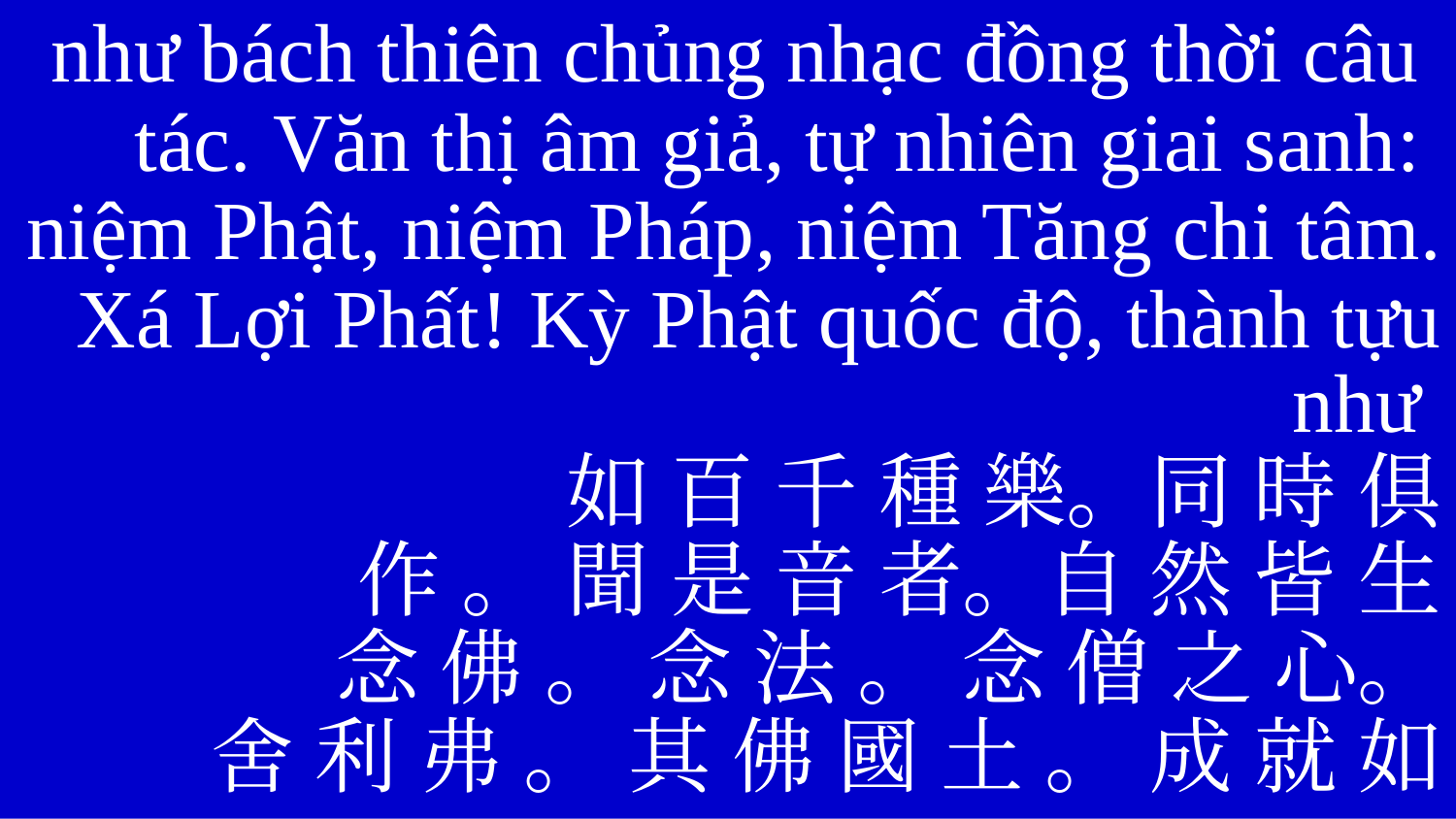

như bách thiên chủng nhạc đồng thời câu
tác. Văn thị âm giả, tự nhiên giai sanh:
niệm Phật, niệm Pháp, niệm Tăng chi tâm.
Xá Lợi Phất! Kỳ Phật quốc độ, thành tựu như
如 百 千 種 樂。同 時 俱
作 。 聞 是 音 者。自 然 皆 生
念 佛 。 念 法 。 念 僧 之 心。
舍 利 弗 。 其 佛 國 土 。 成 就 如